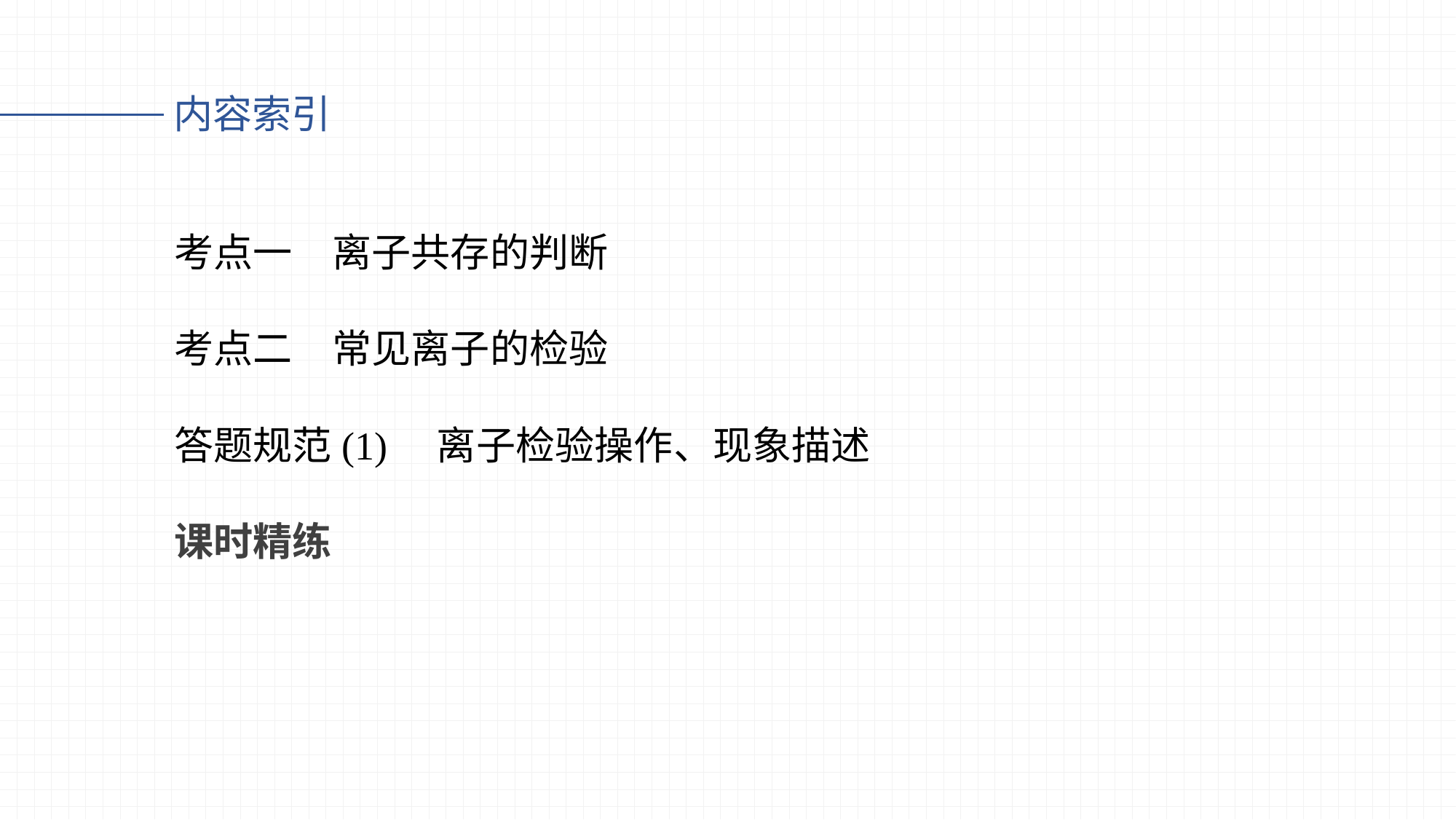

内容索引
考点一　离子共存的判断
考点二　常见离子的检验
答题规范(1)　离子检验操作、现象描述
课时精练